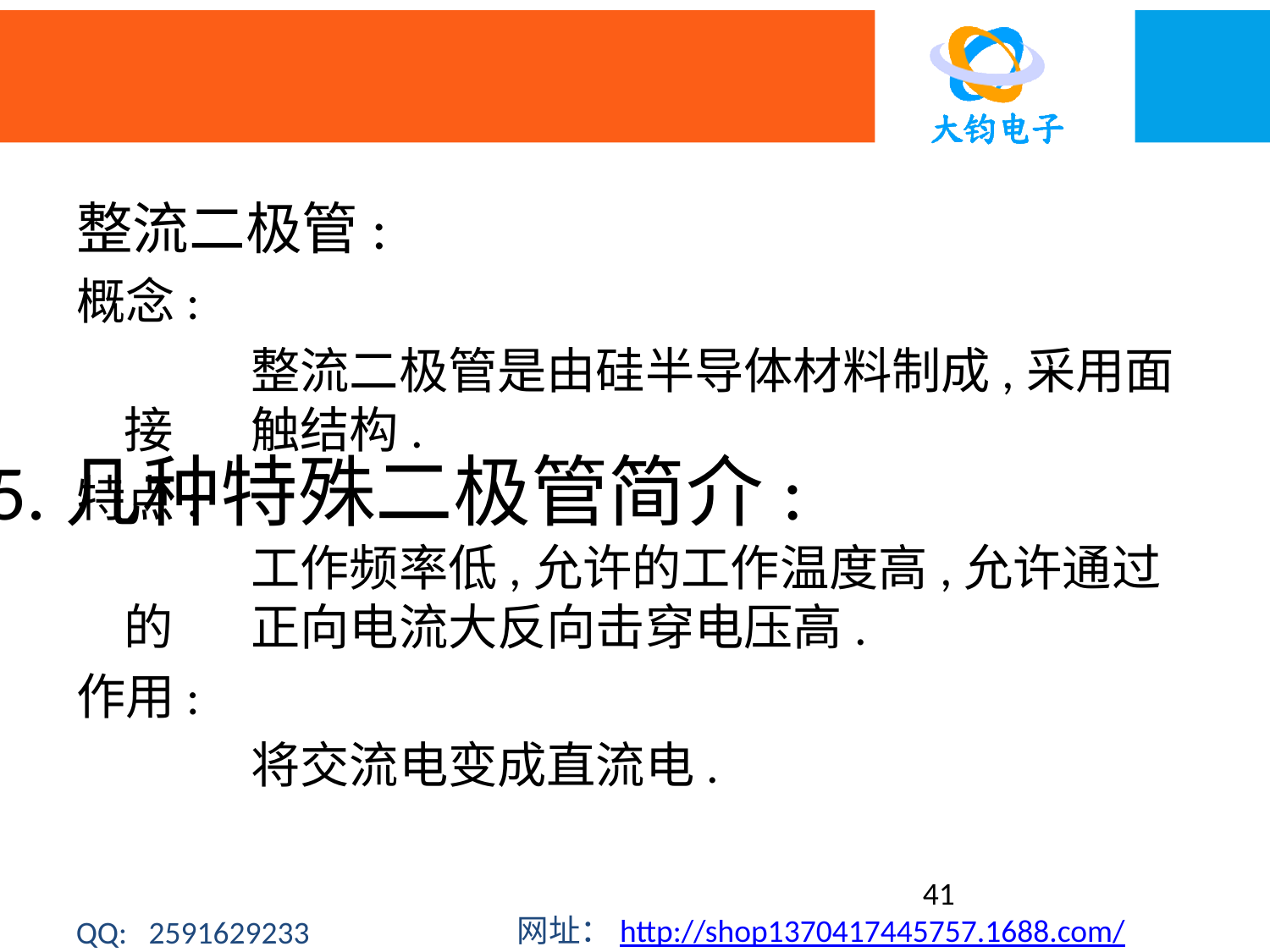

整流二极管:
概念:
		整流二极管是由硅半导体材料制成,采用面接	触结构.
特点:
		工作频率低,允许的工作温度高,允许通过的	正向电流大反向击穿电压高.
作用:
		将交流电变成直流电.
# 5.几种特殊二极管简介:
41